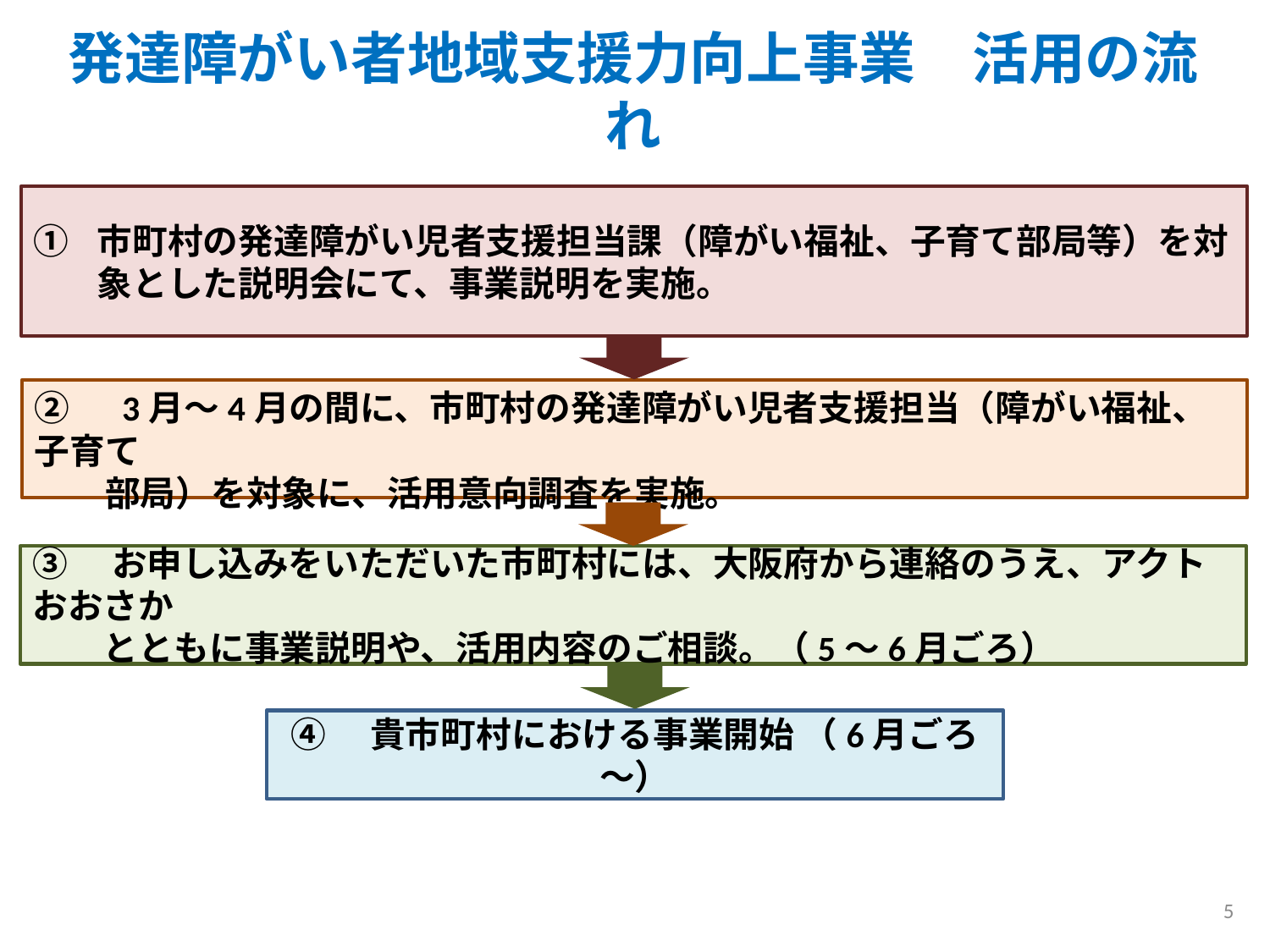

発達障がい者地域支援力向上事業　活用の流れ
市町村の発達障がい児者支援担当課（障がい福祉、子育て部局等）を対象とした説明会にて、事業説明を実施。
②　3月～4月の間に、市町村の発達障がい児者支援担当（障がい福祉、子育て
　　部局）を対象に、活用意向調査を実施。
③　お申し込みをいただいた市町村には、大阪府から連絡のうえ、アクトおおさか
　　とともに事業説明や、活用内容のご相談。（5～6月ごろ）
④　貴市町村における事業開始 （6月ごろ～）

5